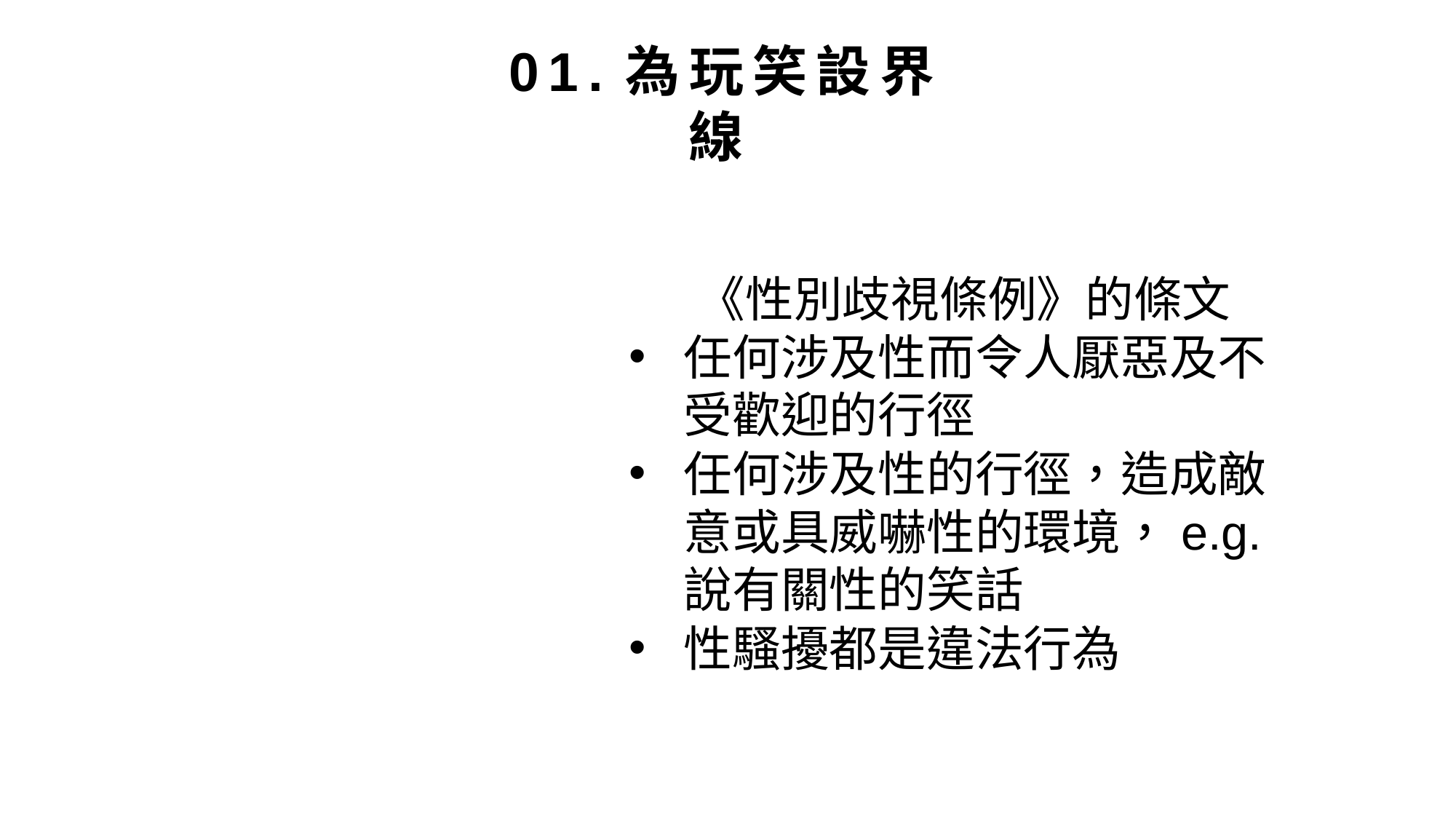

01.為玩笑設界線

《性別歧視條例》的條文
任何涉及性而令人厭惡及不受歡迎的行徑
任何涉及性的行徑，造成敵意或具威嚇性的環境，e.g.說有關性的笑話
性騷擾都是違法行為